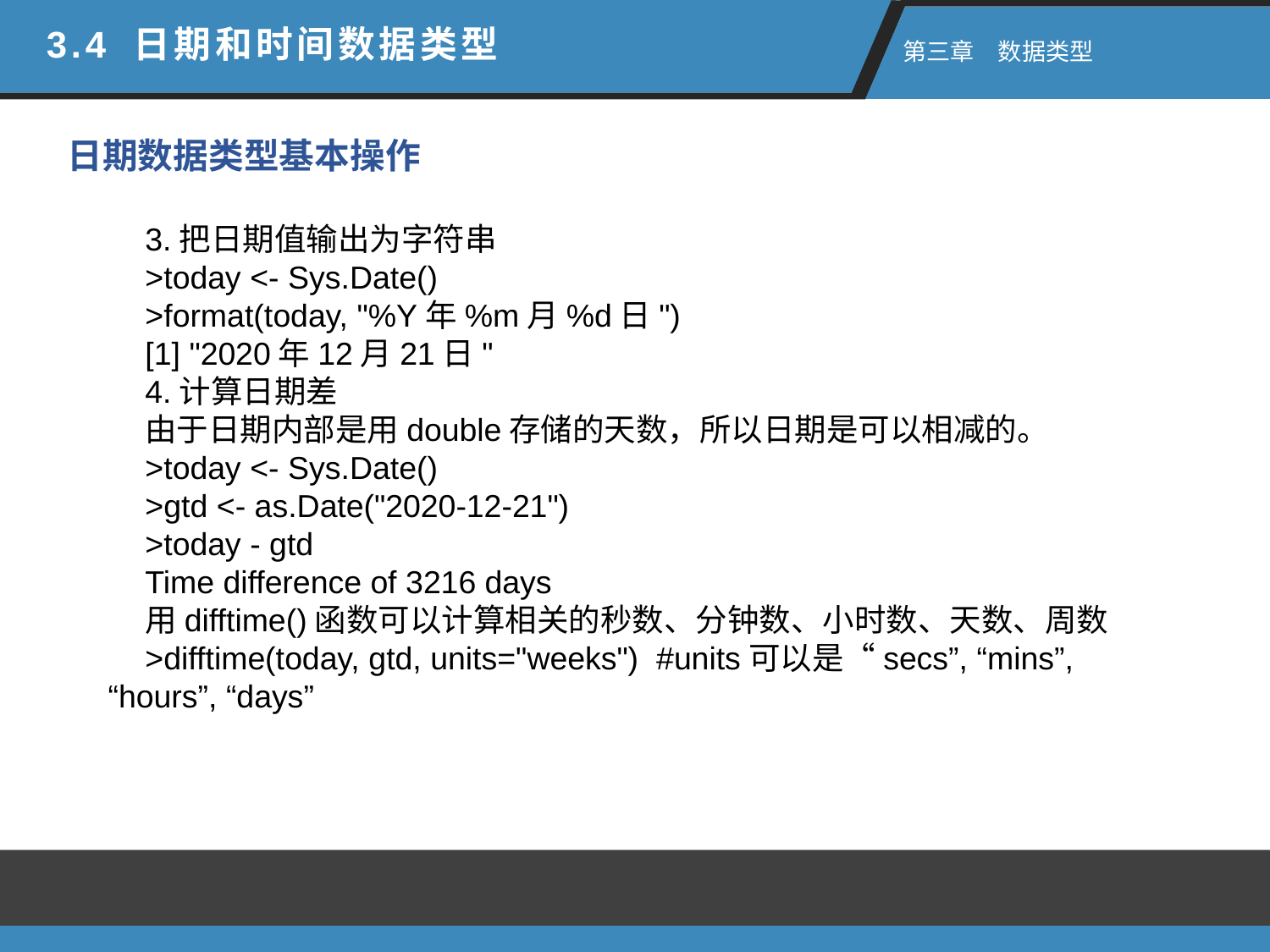

3.4 日期和时间数据类型
  第三章　数据类型
日期数据类型基本操作
3.把日期值输出为字符串
>today <- Sys.Date()
>format(today, "%Y年%m月%d日")
[1] "2020年12月21日"
4.计算日期差
由于日期内部是用double存储的天数，所以日期是可以相减的。
>today <- Sys.Date()
>gtd <- as.Date("2020-12-21")
>today - gtd
Time difference of 3216 days
用difftime()函数可以计算相关的秒数、分钟数、小时数、天数、周数
>difftime(today, gtd, units="weeks")  #units可以是“secs”, “mins”, “hours”, “days”